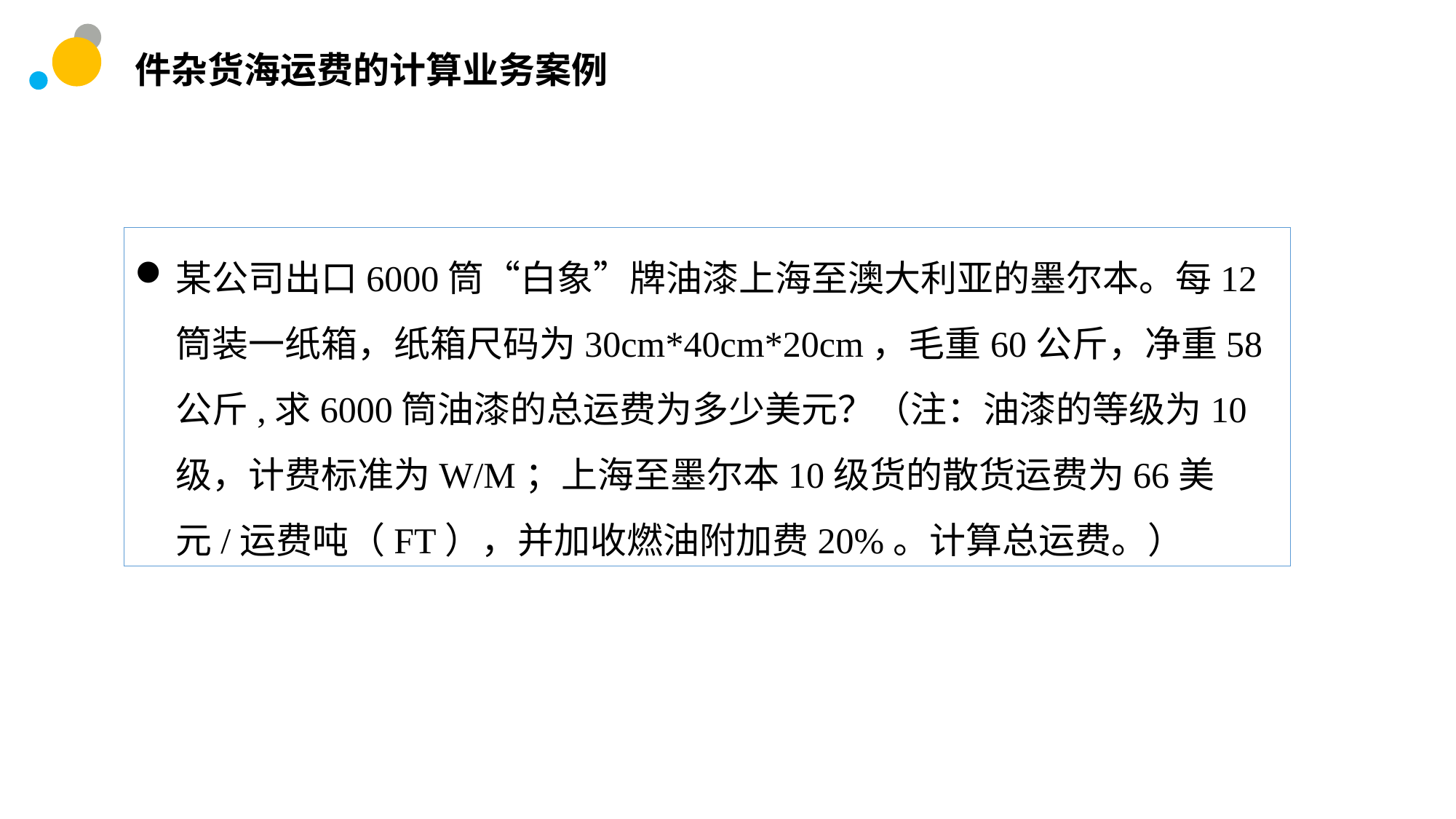

件杂货海运费的计算业务案例
某公司出口6000筒“白象”牌油漆上海至澳大利亚的墨尔本。每12筒装一纸箱，纸箱尺码为30cm*40cm*20cm，毛重60公斤，净重58公斤,求6000筒油漆的总运费为多少美元？（注：油漆的等级为10级，计费标准为W/M；上海至墨尔本10级货的散货运费为66美元/运费吨（FT），并加收燃油附加费20%。计算总运费。）